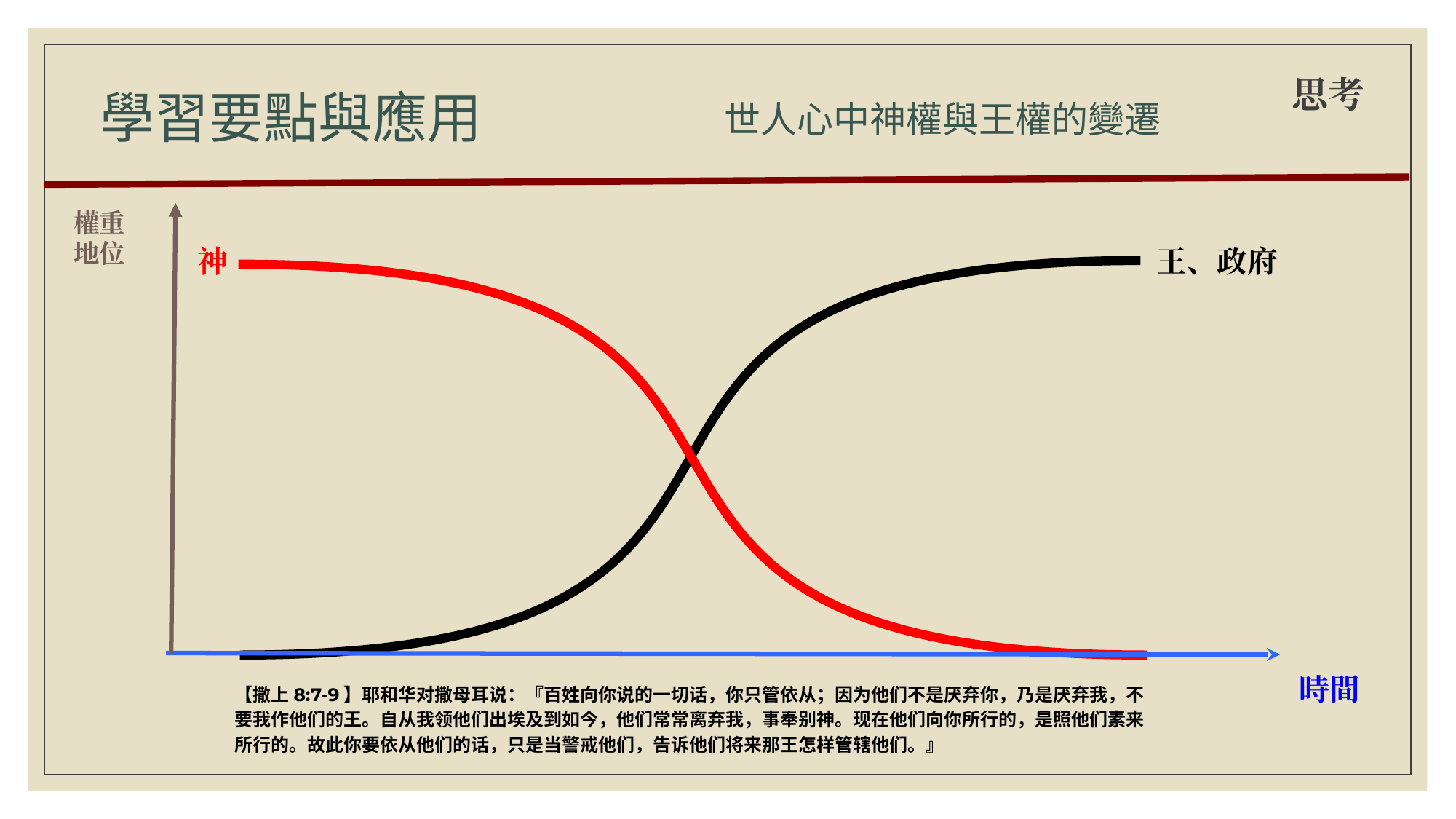

# 世人心中神權與王權的變遷
學習要點與應用
思考
權重
地位
神
王、政府
時間
【撒上8:7-9】耶和华对撒母耳说：『百姓向你说的一切话，你只管依从；因为他们不是厌弃你，乃是厌弃我，不要我作他们的王。自从我领他们出埃及到如今，他们常常离弃我，事奉别神。现在他们向你所行的，是照他们素来所行的。故此你要依从他们的话，只是当警戒他们，告诉他们将来那王怎样管辖他们。』